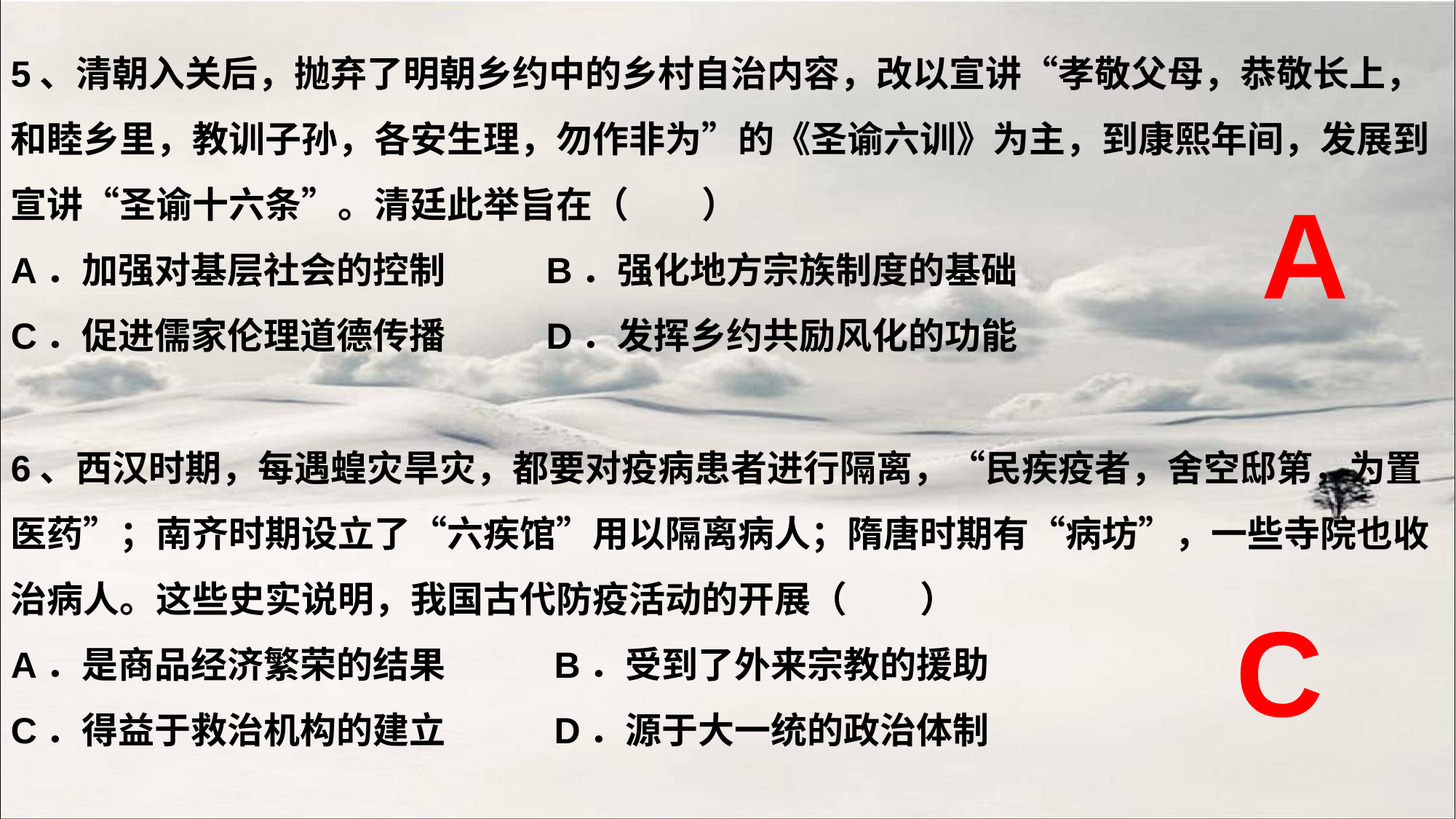

5、清朝入关后，抛弃了明朝乡约中的乡村自治内容，改以宣讲“孝敬父母，恭敬长上，和睦乡里，教训子孙，各安生理，勿作非为”的《圣谕六训》为主，到康熙年间，发展到宣讲“圣谕十六条”。清廷此举旨在（　　）
A．加强对基层社会的控制	           B．强化地方宗族制度的基础
C．促进儒家伦理道德传播	           D．发挥乡约共励风化的功能
A
6、西汉时期，每遇蝗灾旱灾，都要对疫病患者进行隔离，“民疾疫者，舍空邸第，为置医药”；南齐时期设立了“六疾馆”用以隔离病人；隋唐时期有“病坊”，一些寺院也收治病人。这些史实说明，我国古代防疫活动的开展（　　）
A．是商品经济繁荣的结果	            B．受到了外来宗教的援助
C．得益于救治机构的建立	            D．源于大一统的政治体制
C